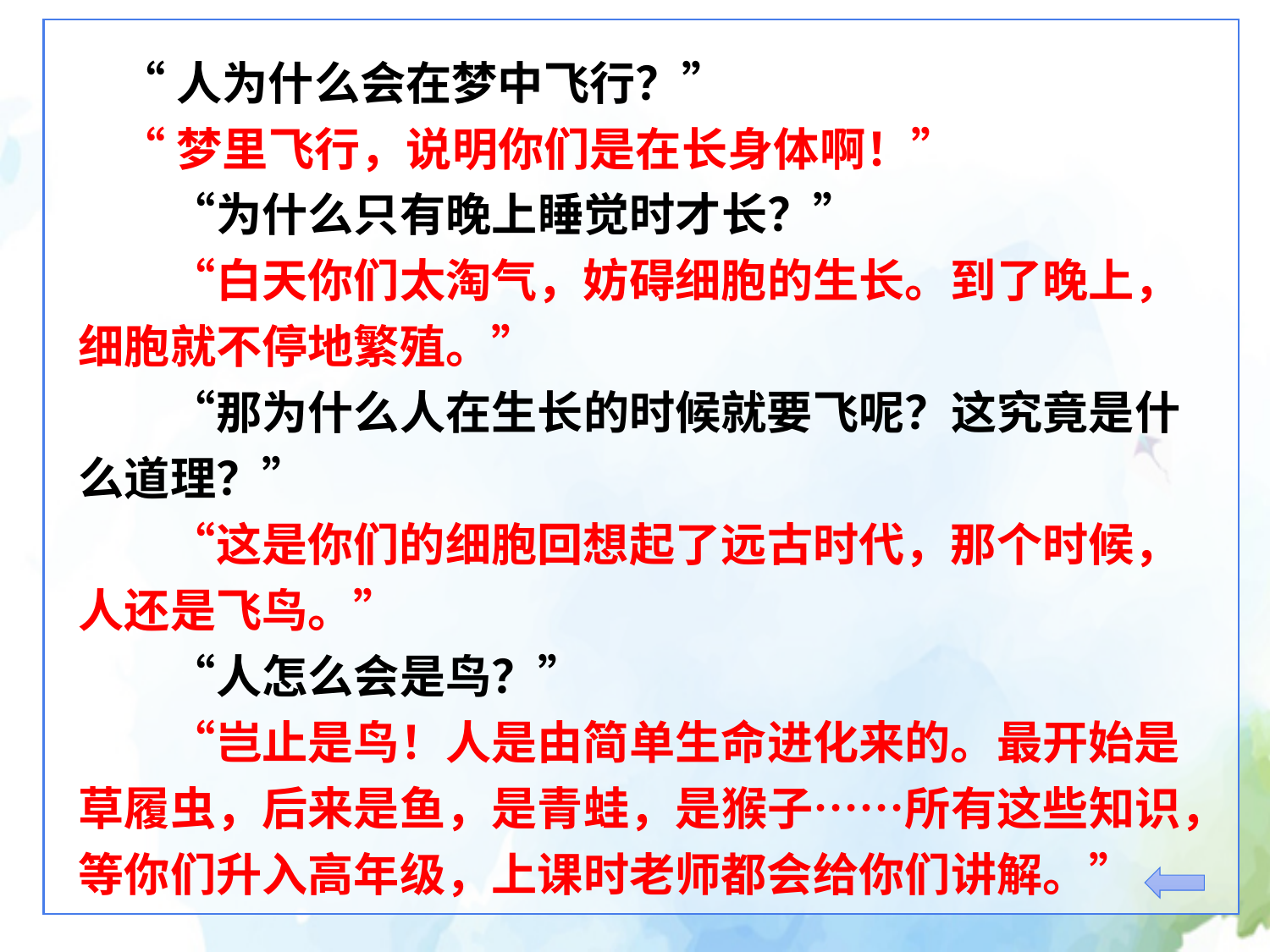

“人为什么会在梦中飞行？”
    “梦里飞行，说明你们是在长身体啊！”
　　“为什么只有晚上睡觉时才长？”
　　“白天你们太淘气，妨碍细胞的生长。到了晚上，细胞就不停地繁殖。”
　　“那为什么人在生长的时候就要飞呢？这究竟是什么道理？”
　　“这是你们的细胞回想起了远古时代，那个时候，人还是飞鸟。”
　　“人怎么会是鸟？”
　　“岂止是鸟！人是由简单生命进化来的。最开始是草履虫，后来是鱼，是青蛙，是猴子……所有这些知识，等你们升入高年级，上课时老师都会给你们讲解。”